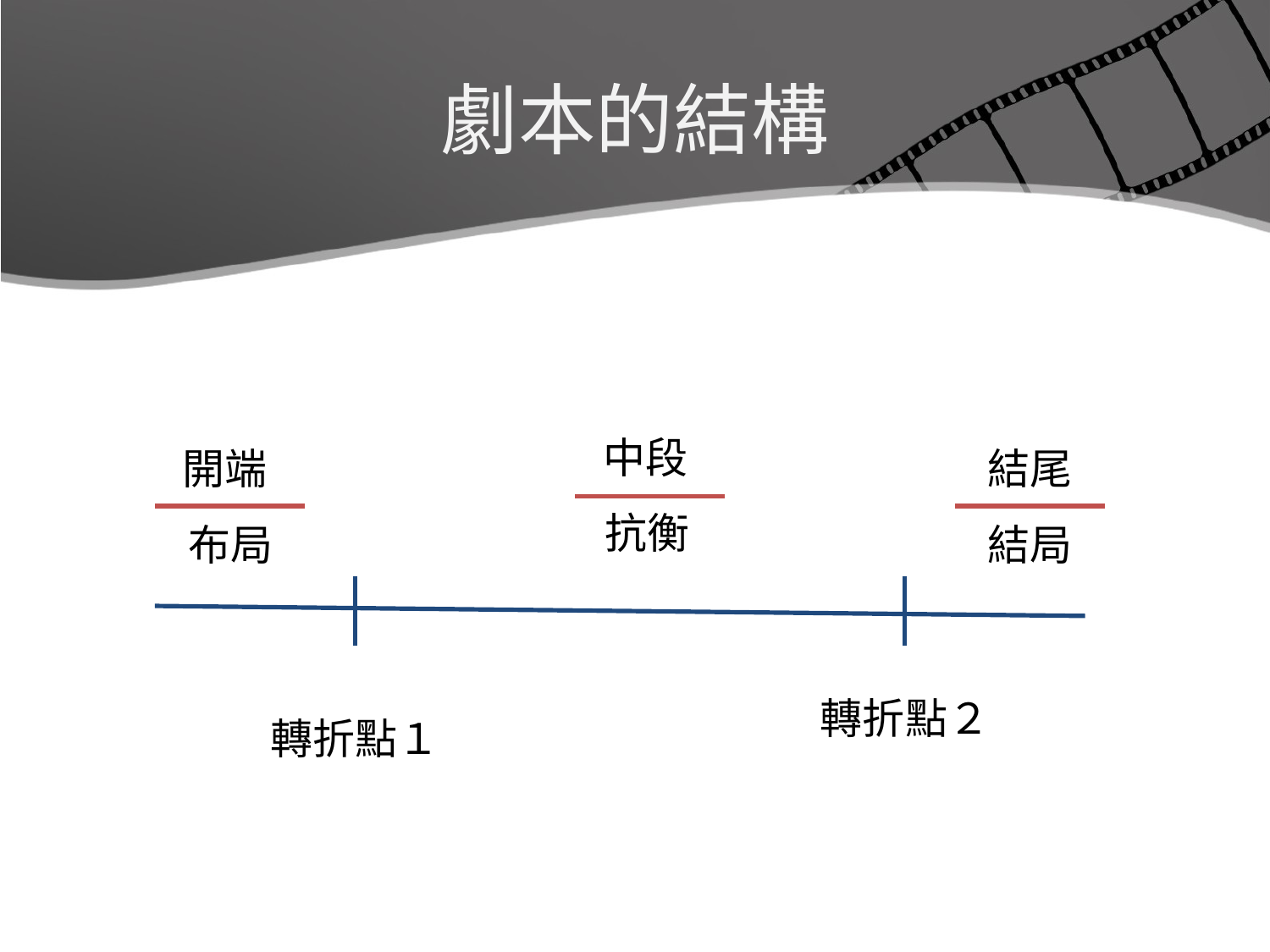

# 劇本的結構
中段
結尾
開端
抗衡
結局
布局
轉折點２
轉折點１